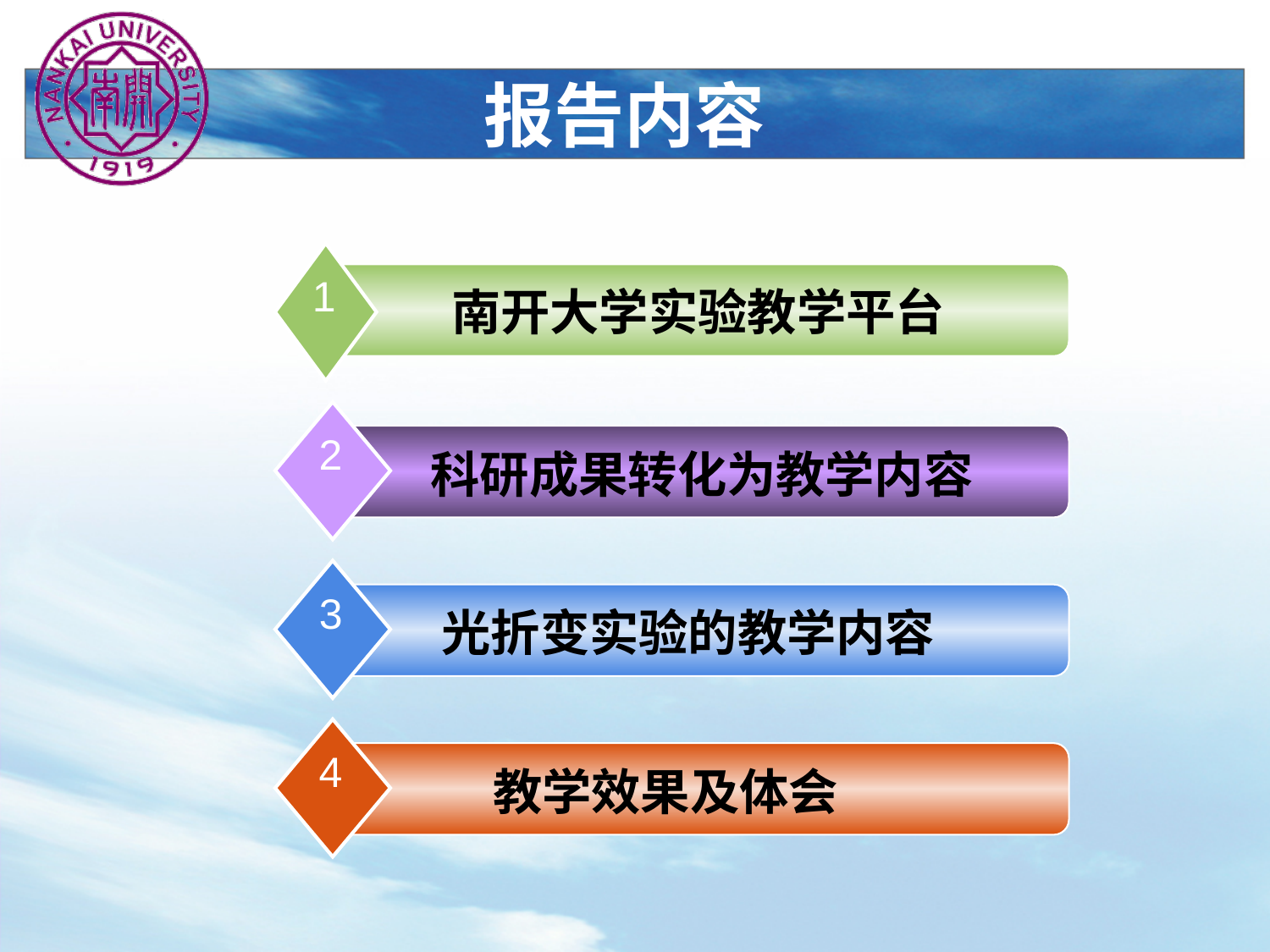

报告内容

1

南开大学实验教学平台

2

科研成果转化为教学内容

3

   光折变实验的教学内容

4

教学效果及体会